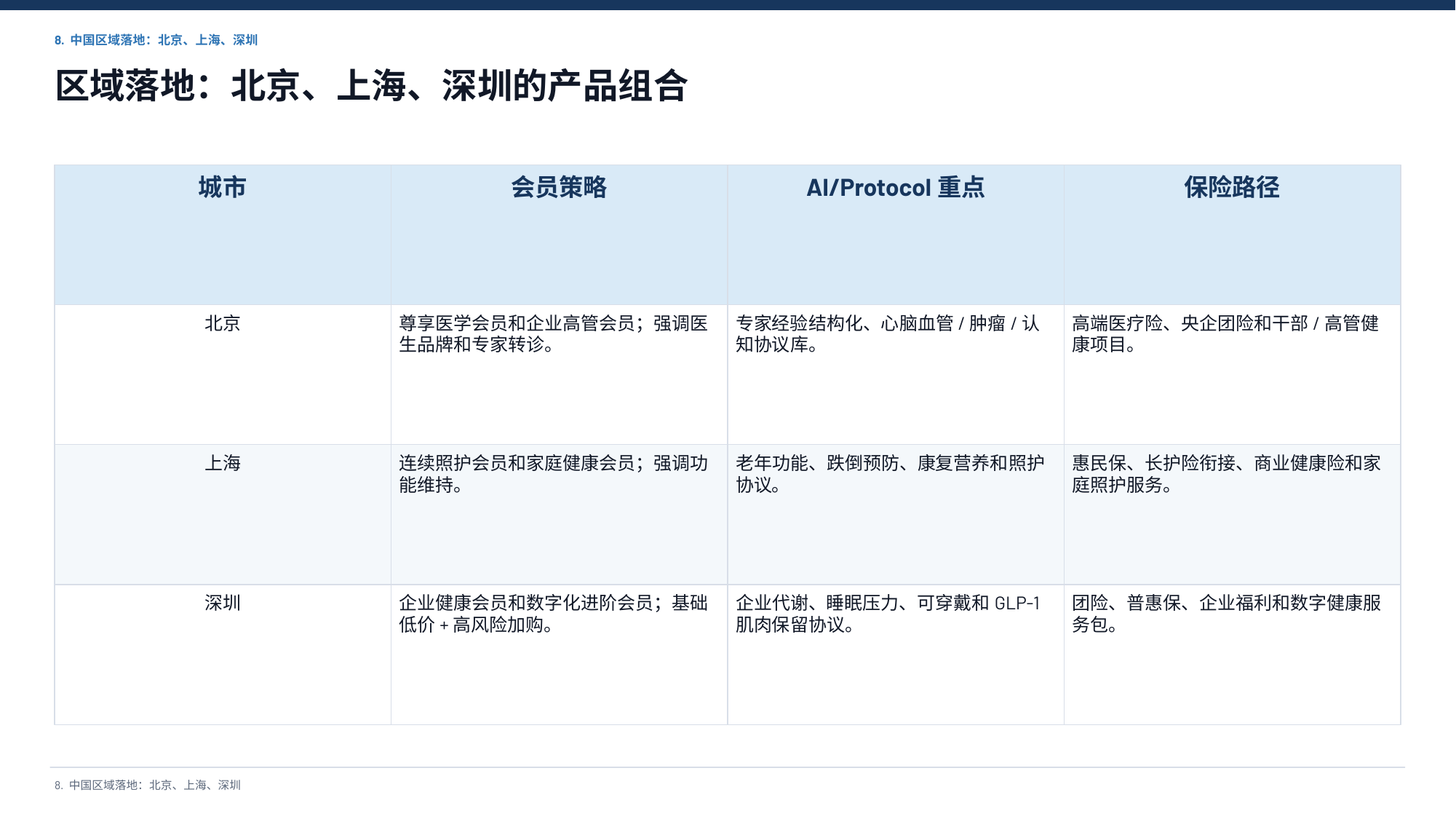

8. 中国区域落地：北京、上海、深圳
区域落地：北京、上海、深圳的产品组合

城市
会员策略
AI/Protocol重点
保险路径

北京
尊享医学会员和企业高管会员；强调医生品牌和专家转诊。
专家经验结构化、心脑血管/肿瘤/认知协议库。
高端医疗险、央企团险和干部/高管健康项目。

上海
连续照护会员和家庭健康会员；强调功能维持。
老年功能、跌倒预防、康复营养和照护协议。
惠民保、长护险衔接、商业健康险和家庭照护服务。

深圳
企业健康会员和数字化进阶会员；基础低价+高风险加购。
企业代谢、睡眠压力、可穿戴和GLP-1肌肉保留协议。
团险、普惠保、企业福利和数字健康服务包。

8. 中国区域落地：北京、上海、深圳